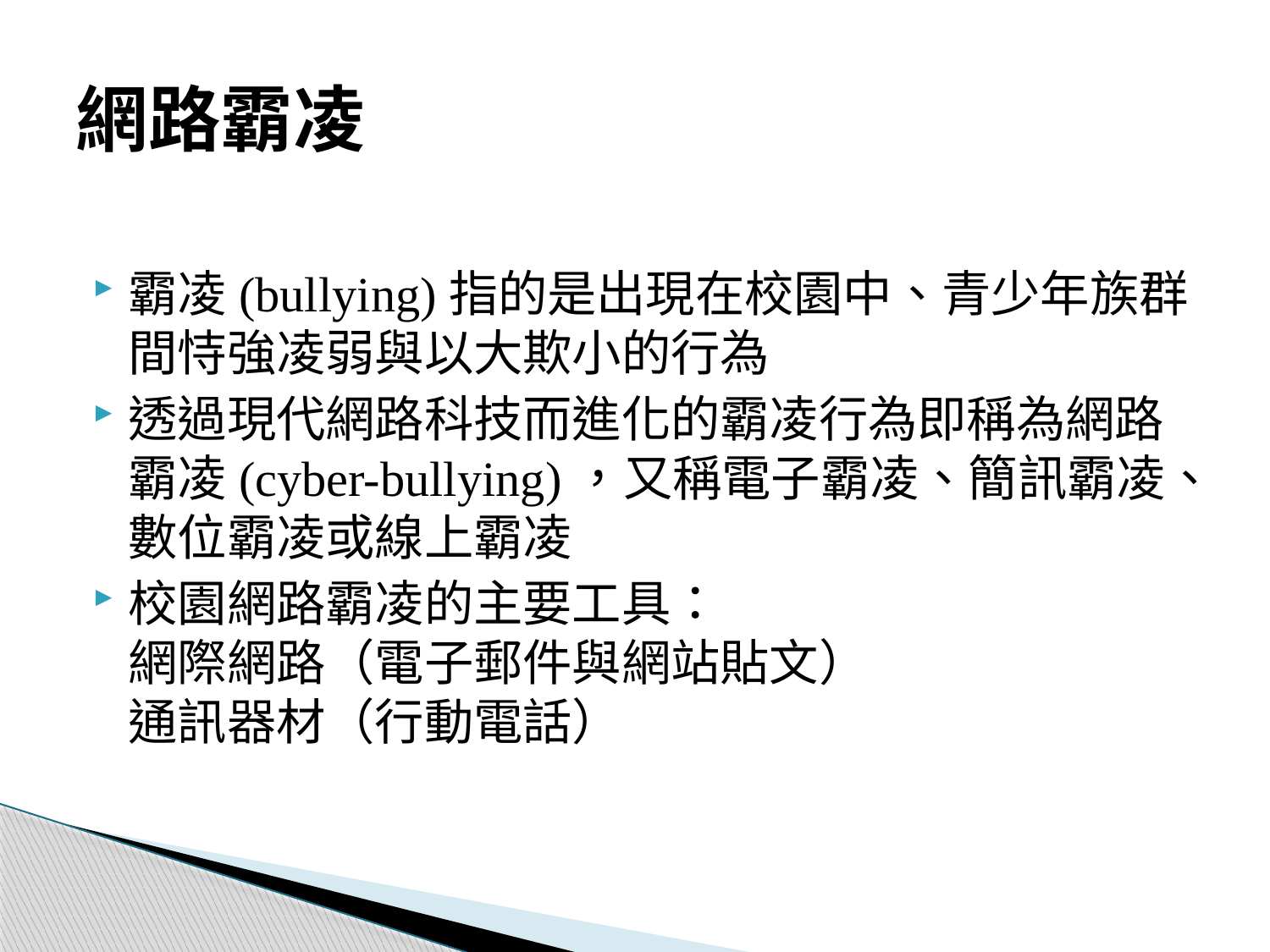

# 網路霸凌
霸凌(bullying)指的是出現在校園中、青少年族群間恃強凌弱與以大欺小的行為
透過現代網路科技而進化的霸凌行為即稱為網路霸凌(cyber-bullying)，又稱電子霸凌、簡訊霸凌、數位霸凌或線上霸凌
校園網路霸凌的主要工具：
網際網路（電子郵件與網站貼文）
通訊器材（行動電話）